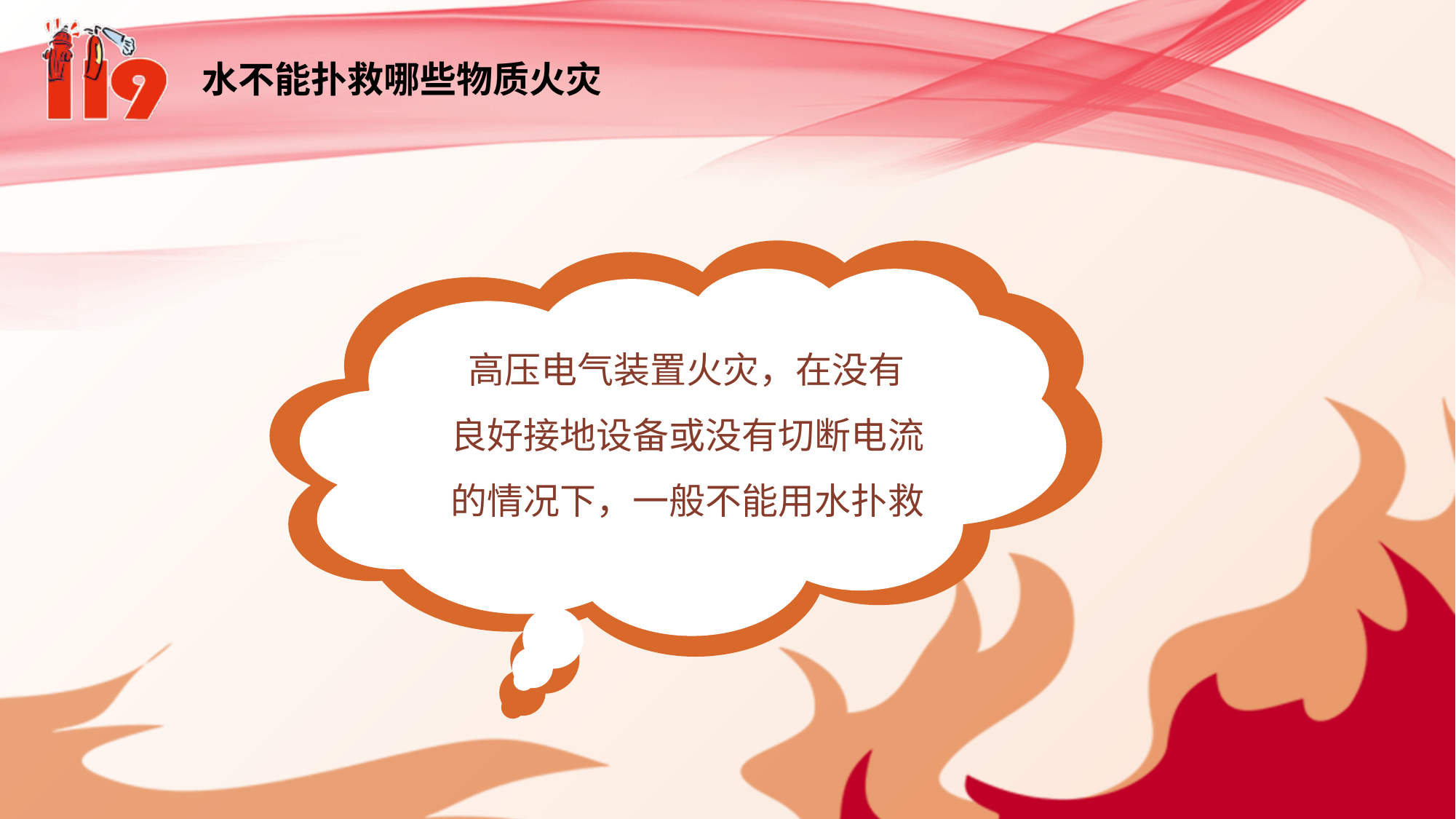

水不能扑救哪些物质火灾

 高压电气装置火灾，在没有良好接地设备或没有切断电流的情况下，一般不能用水扑救